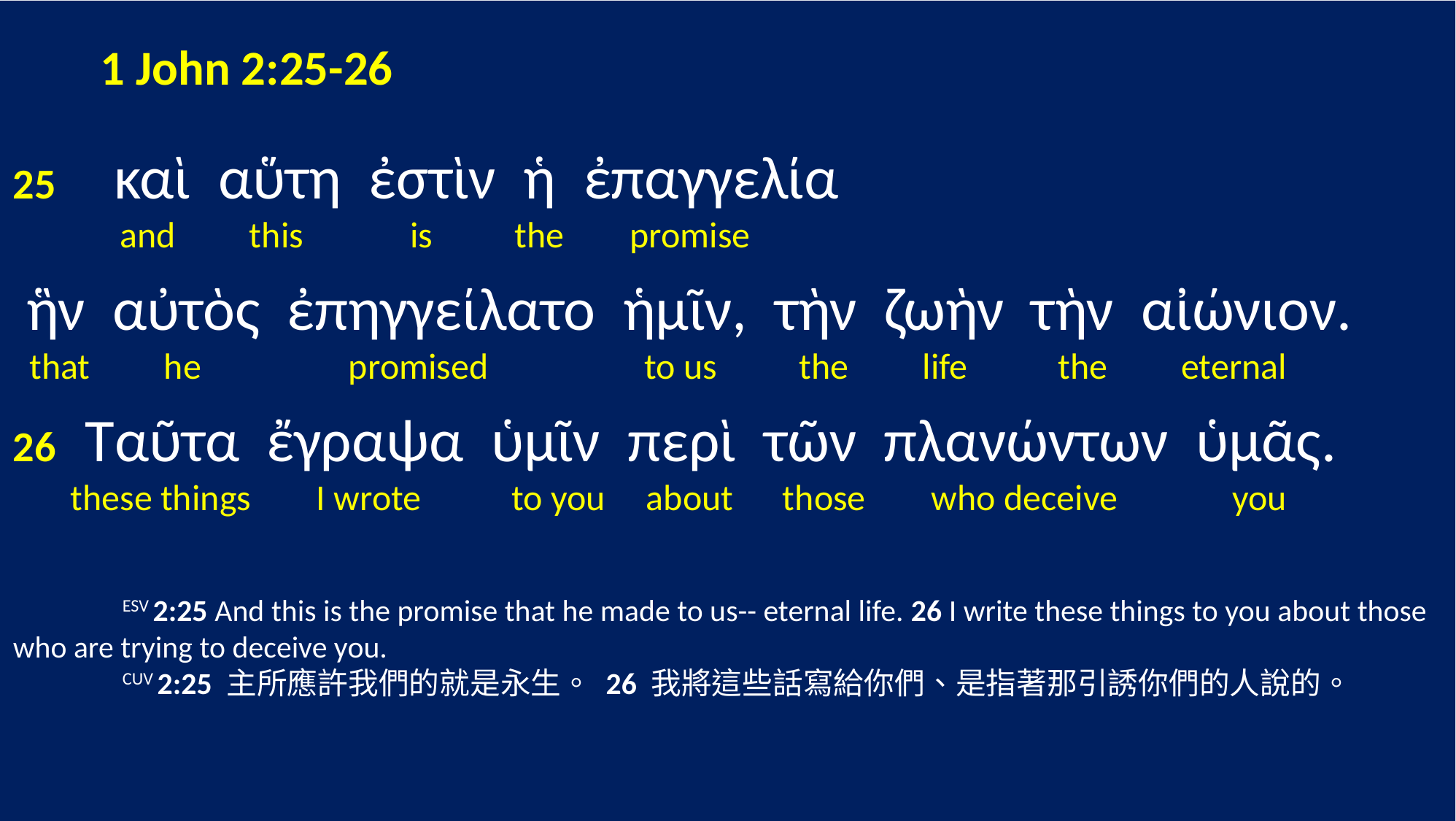

1 John 2:25-26

25      καὶ  αὕτη  ἐστὶν  ἡ  ἐπαγγελία
             and         this             is          the        promise

 ἣν  αὐτὸς  ἐπηγγείλατο  ἡμῖν,  τὴν  ζωὴν  τὴν  αἰώνιον.
  that         he                  promised                   to us          the         life           the         eternal

26   Ταῦτα  ἔγραψα  ὑμῖν  περὶ  τῶν  πλανώντων  ὑμᾶς.
       these things        I wrote           to you     about      those        who deceive              you

	ESV 2:25 And this is the promise that he made to us-- eternal life. 26 I write these things to you about those who are trying to deceive you.
	CUV 2:25 主所應許我們的就是永生。 26 我將這些話寫給你們、是指著那引誘你們的人說的。